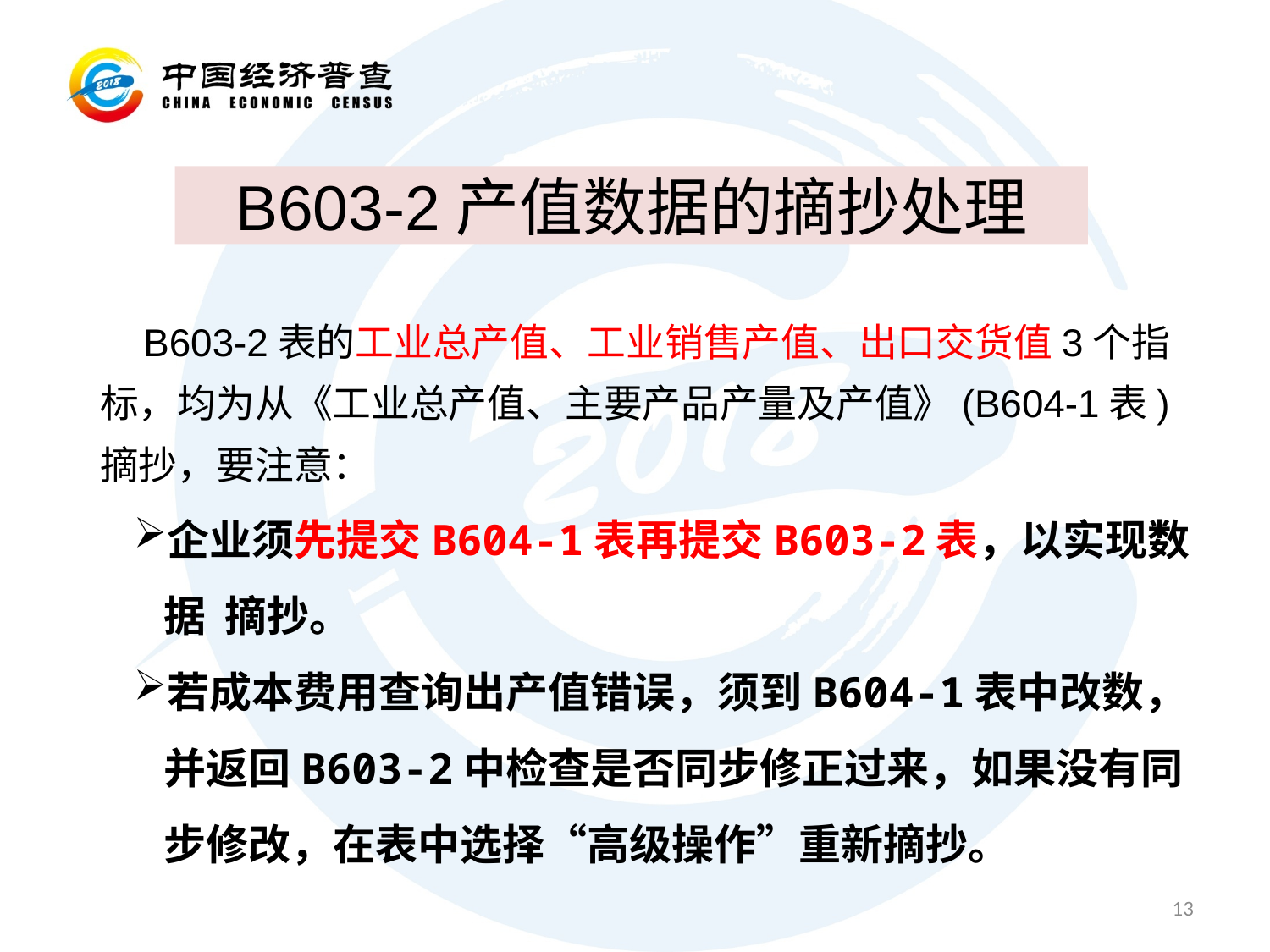

# B603-2产值数据的摘抄处理
    B603-2表的工业总产值、工业销售产值、出口交货值3个指标，均为从《工业总产值、主要产品产量及产值》(B604-1表) 摘抄，要注意：
企业须先提交B604-1表再提交B603-2表，以实现数据  摘抄。
若成本费用查询出产值错误，须到B604-1表中改数，并返回B603-2中检查是否同步修正过来，如果没有同步修改，在表中选择“高级操作”重新摘抄。
13